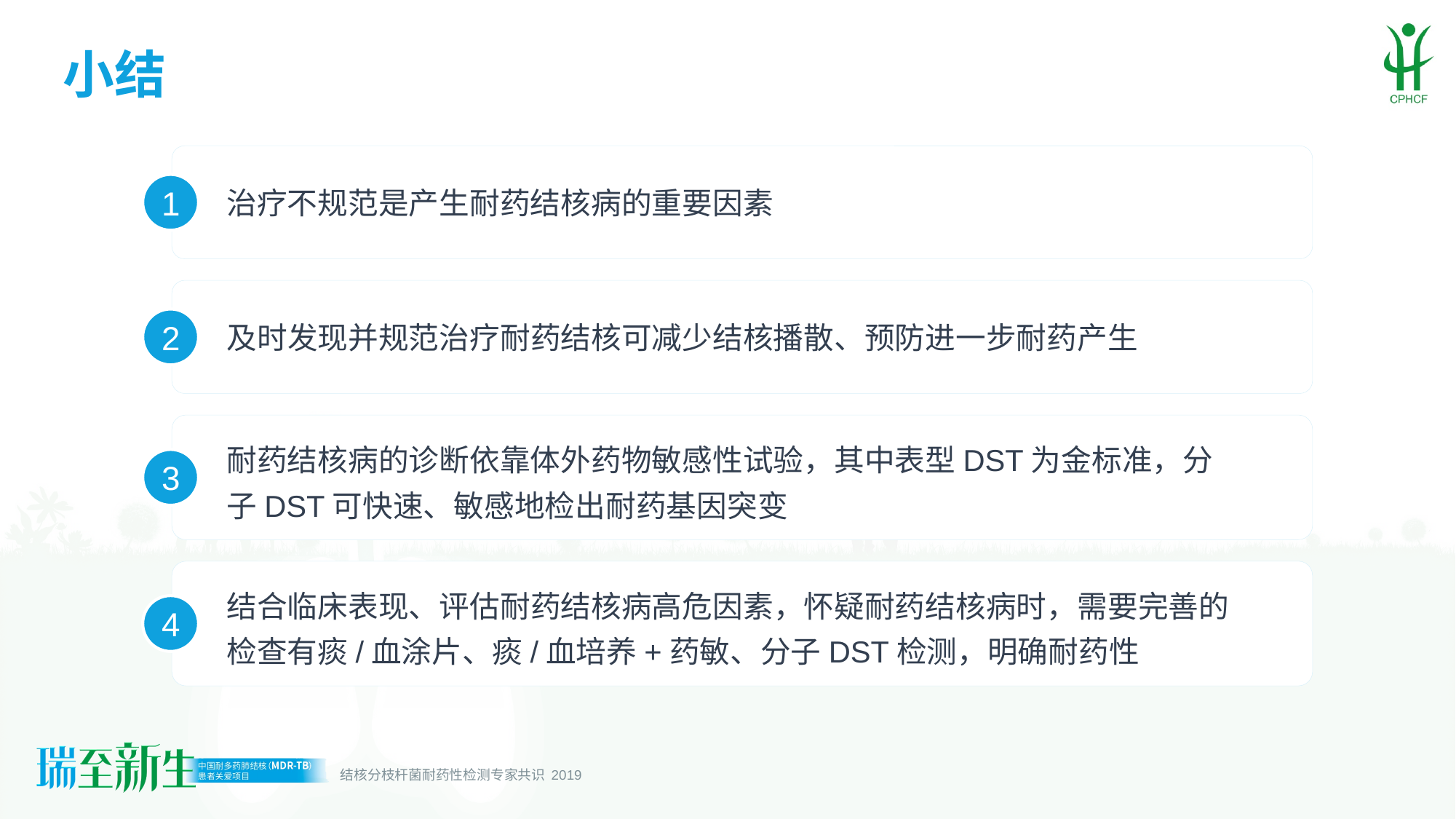

# 小结

1
治疗不规范是产生耐药结核病的重要因素

2
及时发现并规范治疗耐药结核可减少结核播散、预防进一步耐药产生

耐药结核病的诊断依靠体外药物敏感性试验，其中表型DST为金标准，分子DST可快速、敏感地检出耐药基因突变
3

结合临床表现、评估耐药结核病高危因素，怀疑耐药结核病时，需要完善的检查有痰/血涂片、痰/血培养+药敏、分子DST检测，明确耐药性
4
结核分枝杆菌耐药性检测专家共识 2019